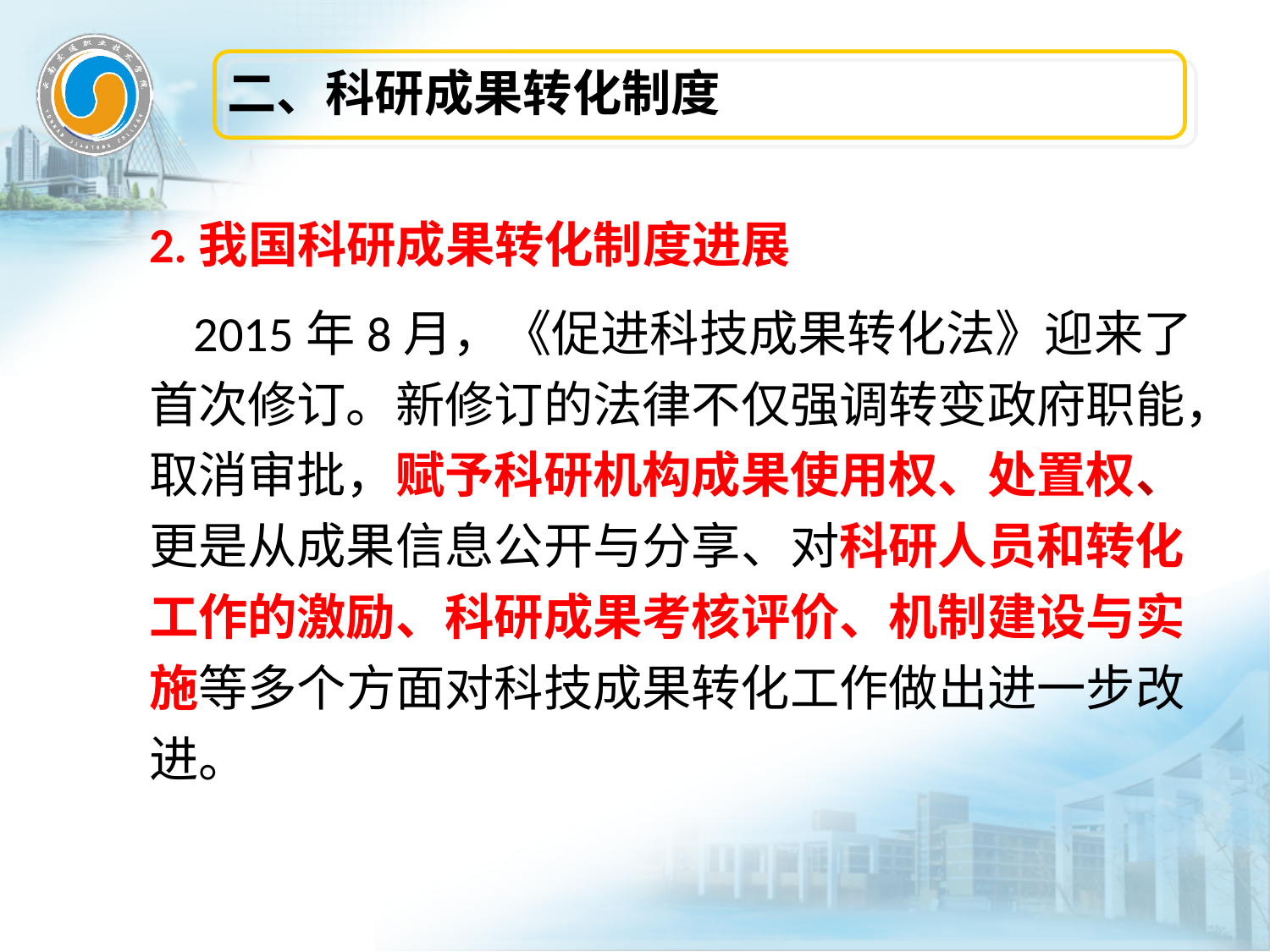

二、科研成果转化制度
2.我国科研成果转化制度进展
    2015年8月，《促进科技成果转化法》迎来了首次修订。新修订的法律不仅强调转变政府职能，取消审批，赋予科研机构成果使用权、处置权、更是从成果信息公开与分享、对科研人员和转化工作的激励、科研成果考核评价、机制建设与实施等多个方面对科技成果转化工作做出进一步改进。